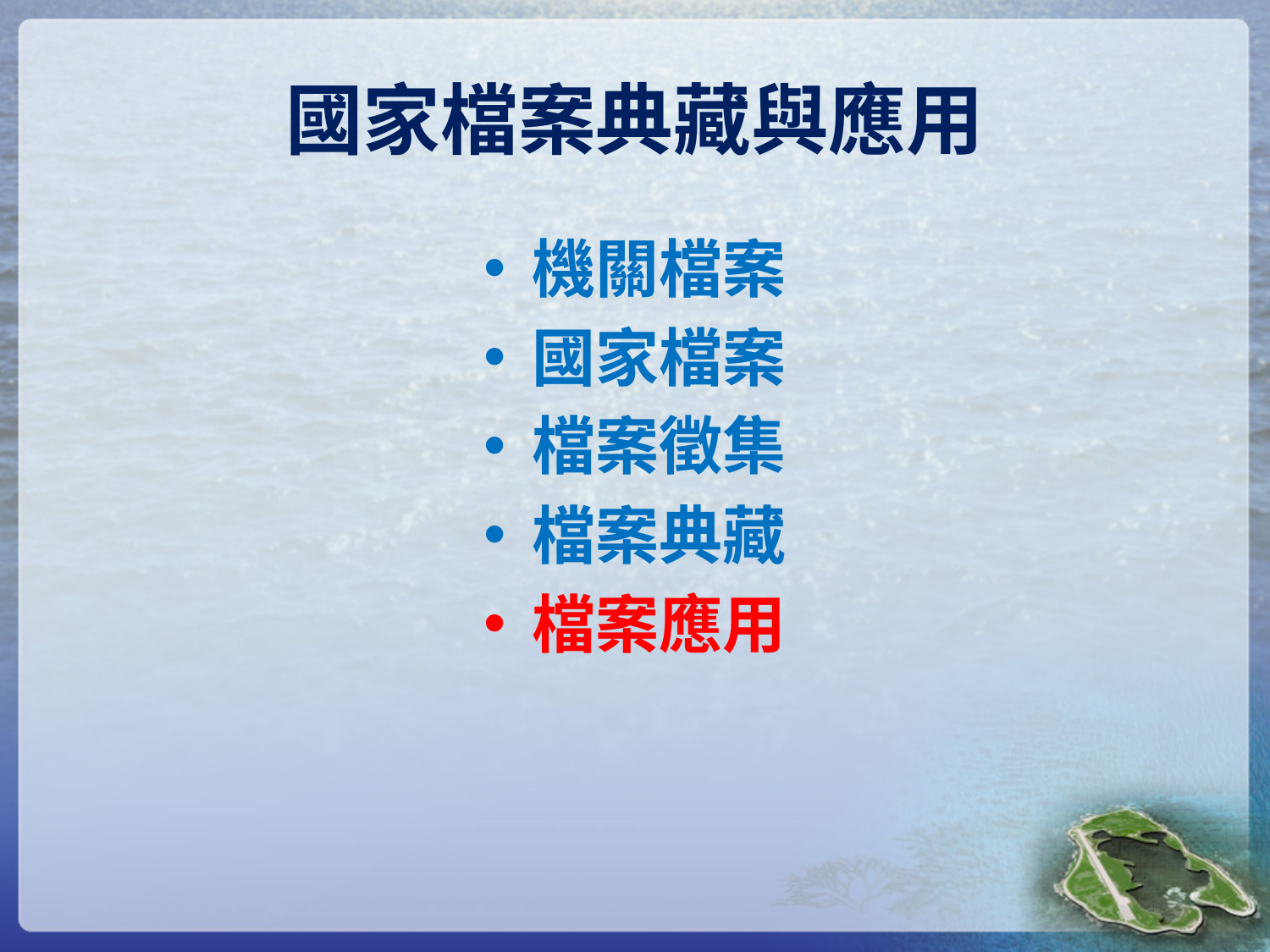

# 國家檔案典藏與應用
機關檔案
國家檔案
檔案徵集
檔案典藏
檔案應用